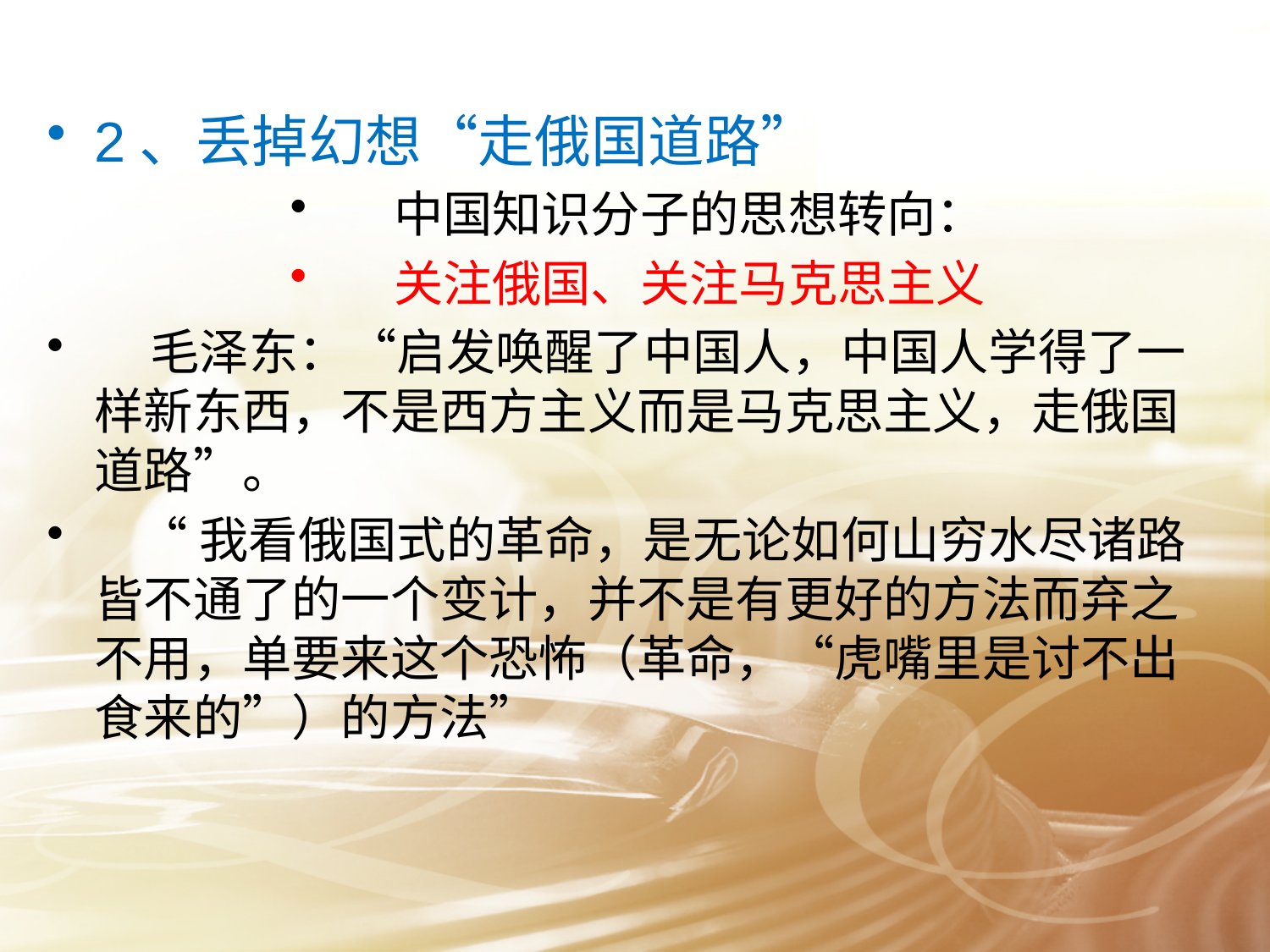

#
2、丢掉幻想“走俄国道路”
    中国知识分子的思想转向：
    关注俄国、关注马克思主义
    毛泽东：“启发唤醒了中国人，中国人学得了一样新东西，不是西方主义而是马克思主义，走俄国道路”。
    “我看俄国式的革命，是无论如何山穷水尽诸路皆不通了的一个变计，并不是有更好的方法而弃之不用，单要来这个恐怖（革命，“虎嘴里是讨不出食来的”）的方法”